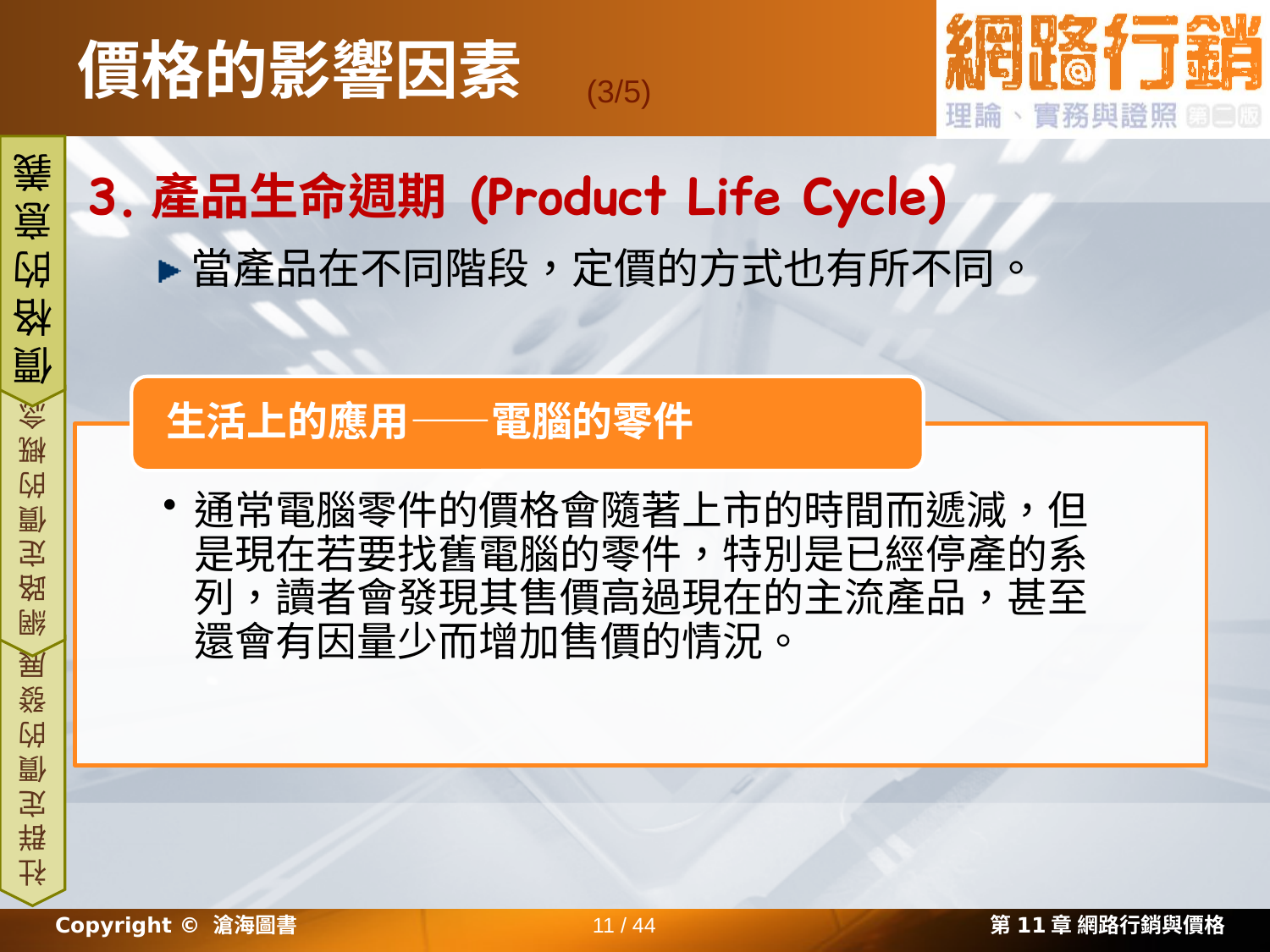

# 價格的影響因素
(3/5)
3.產品生命週期 (Product Life Cycle)
當產品在不同階段，定價的方式也有所不同。
價格的意義
通常電腦零件的價格會隨著上市的時間而遞減，但是現在若要找舊電腦的零件，特別是已經停產的系列，讀者會發現其售價高過現在的主流產品，甚至還會有因量少而增加售價的情況。
生活上的應用——電腦的零件
網路定價的概念
社群定價的發展
Copyright © 滄海圖書
11 / 44
第11章 網路行銷與價格